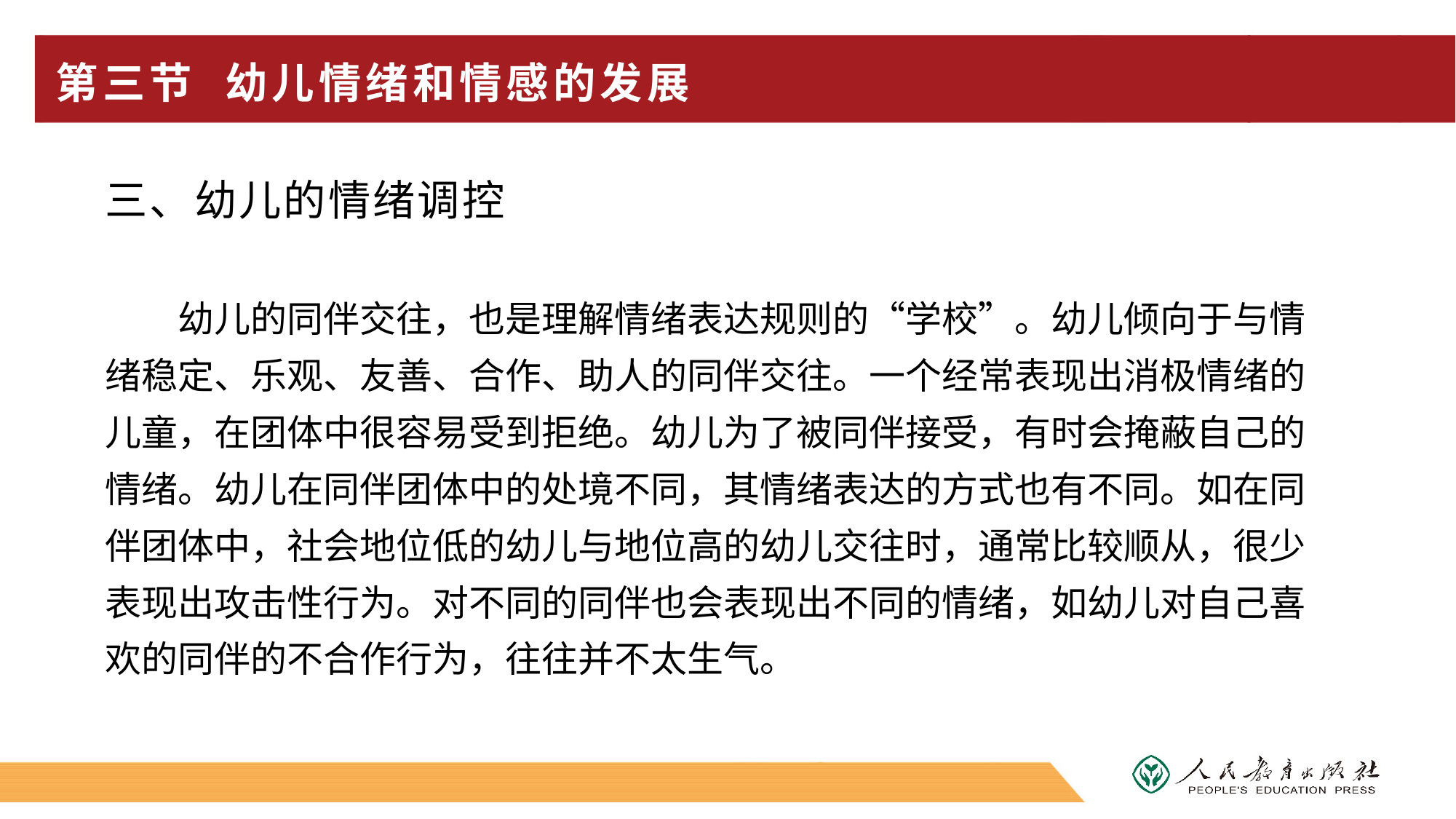

# 第三节  幼儿情绪和情感的发展
三、幼儿的情绪调控
幼儿的同伴交往，也是理解情绪表达规则的“学校”。幼儿倾向于与情绪稳定、乐观、友善、合作、助人的同伴交往。一个经常表现出消极情绪的儿童，在团体中很容易受到拒绝。幼儿为了被同伴接受，有时会掩蔽自己的情绪。幼儿在同伴团体中的处境不同，其情绪表达的方式也有不同。如在同伴团体中，社会地位低的幼儿与地位高的幼儿交往时，通常比较顺从，很少表现出攻击性行为。对不同的同伴也会表现出不同的情绪，如幼儿对自己喜欢的同伴的不合作行为，往往并不太生气。